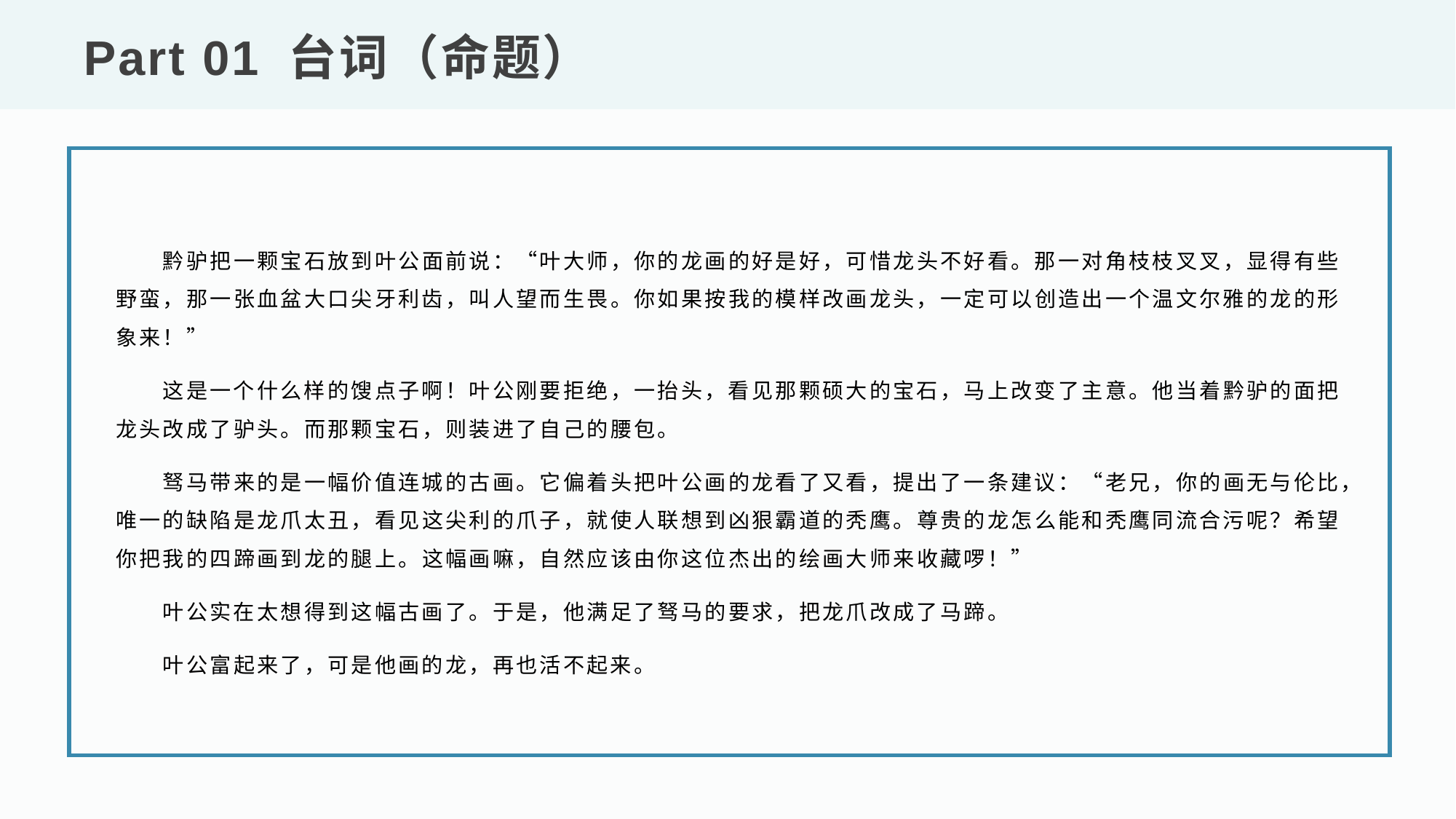

Part 01 台词（命题）

      黔驴把一颗宝石放到叶公面前说：“叶大师，你的龙画的好是好，可惜龙头不好看。那一对角枝枝叉叉，显得有些野蛮，那一张血盆大口尖牙利齿，叫人望而生畏。你如果按我的模样改画龙头，一定可以创造出一个温文尔雅的龙的形象来！”
      这是一个什么样的馊点子啊！叶公刚要拒绝，一抬头，看见那颗硕大的宝石，马上改变了主意。他当着黔驴的面把龙头改成了驴头。而那颗宝石，则装进了自己的腰包。
      驽马带来的是一幅价值连城的古画。它偏着头把叶公画的龙看了又看，提出了一条建议：“老兄，你的画无与伦比，唯一的缺陷是龙爪太丑，看见这尖利的爪子，就使人联想到凶狠霸道的秃鹰。尊贵的龙怎么能和秃鹰同流合污呢？希望你把我的四蹄画到龙的腿上。这幅画嘛，自然应该由你这位杰出的绘画大师来收藏啰！”
      叶公实在太想得到这幅古画了。于是，他满足了驽马的要求，把龙爪改成了马蹄。
      叶公富起来了，可是他画的龙，再也活不起来。